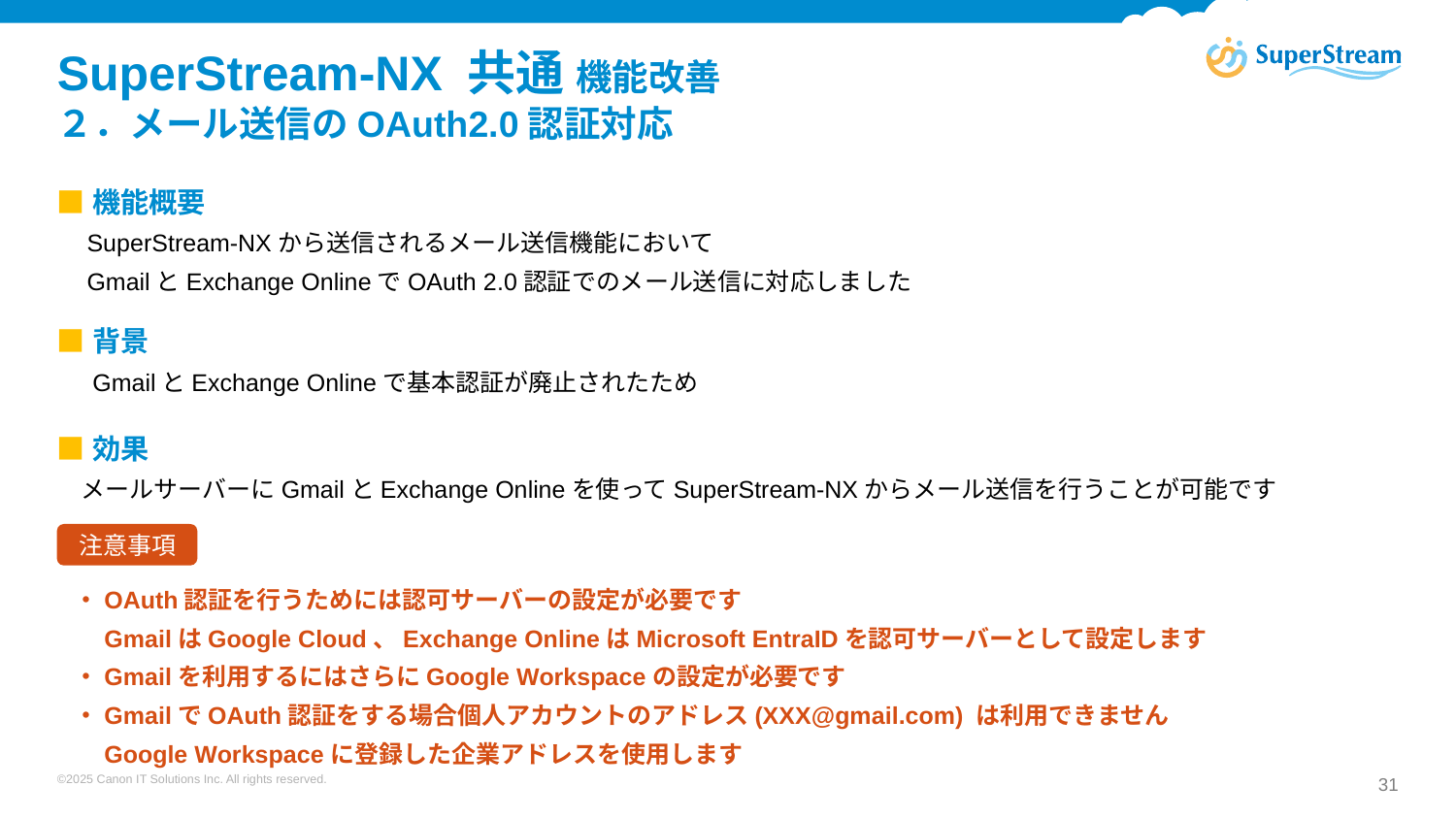

# SuperStream-NX 共通 機能改善　 ２．メール送信のOAuth2.0認証対応
■機能概要
　SuperStream-NXから送信されるメール送信機能において
　GmailとExchange OnlineでOAuth 2.0認証でのメール送信に対応しました

■背景
　 GmailとExchange Onlineで基本認証が廃止されたため
■効果
　メールサーバーにGmailとExchange Onlineを使ってSuperStream-NXからメール送信を行うことが可能です

注意事項
・OAuth認証を行うためには認可サーバーの設定が必要です
　GmailはGoogle Cloud、Exchange OnlineはMicrosoft EntraIDを認可サーバーとして設定します
・Gmailを利用するにはさらにGoogle Workspaceの設定が必要です
・GmailでOAuth認証をする場合個人アカウントのアドレス(XXX@gmail.com) は利用できません
　Google Workspaceに登録した企業アドレスを使用します

©2025 Canon IT Solutions Inc. All rights reserved.
31